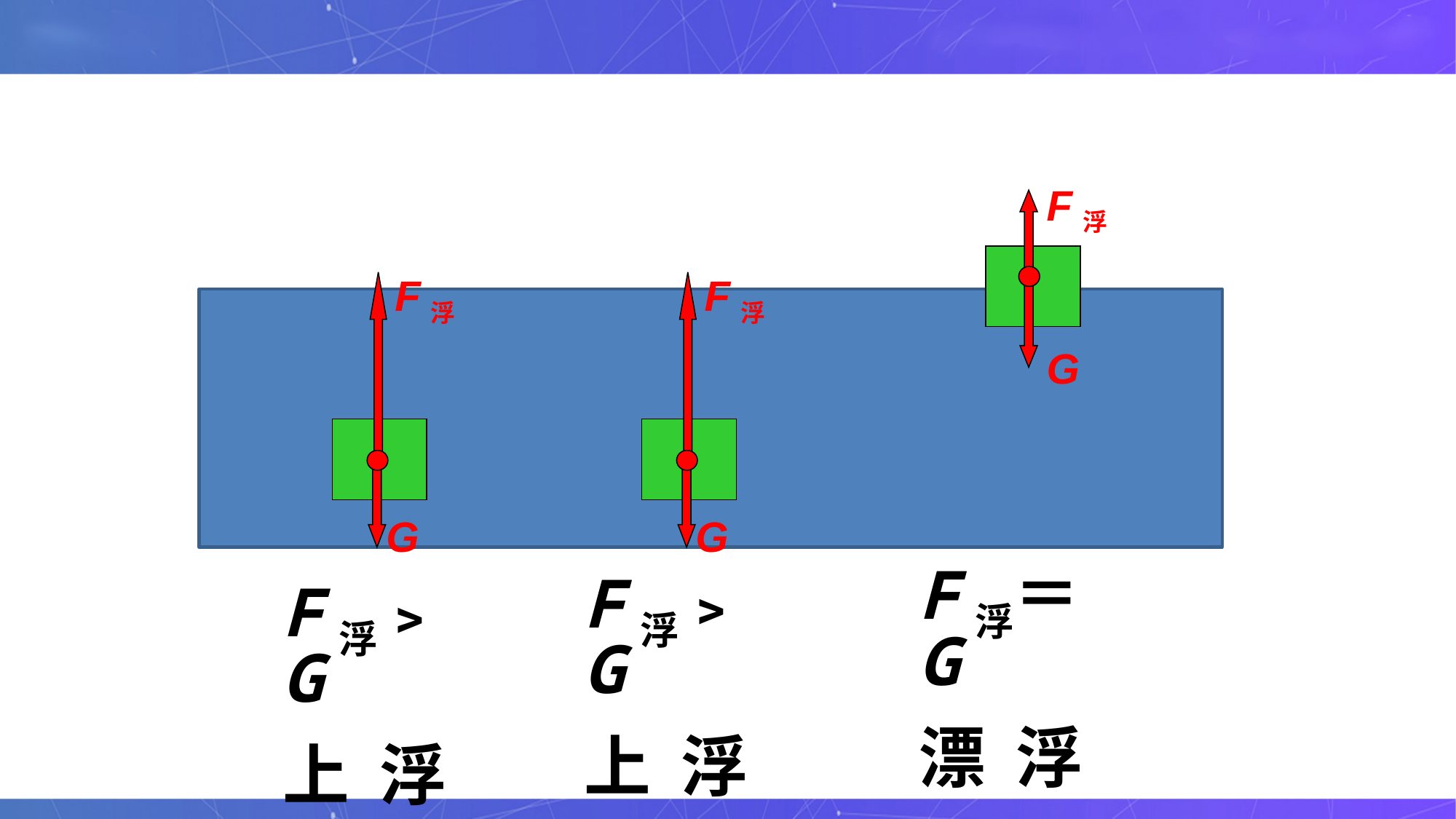

F浮

G

F浮

G
F浮

G

F浮＝G
漂  浮
F浮﹥G
上  浮
F浮﹥G
上  浮